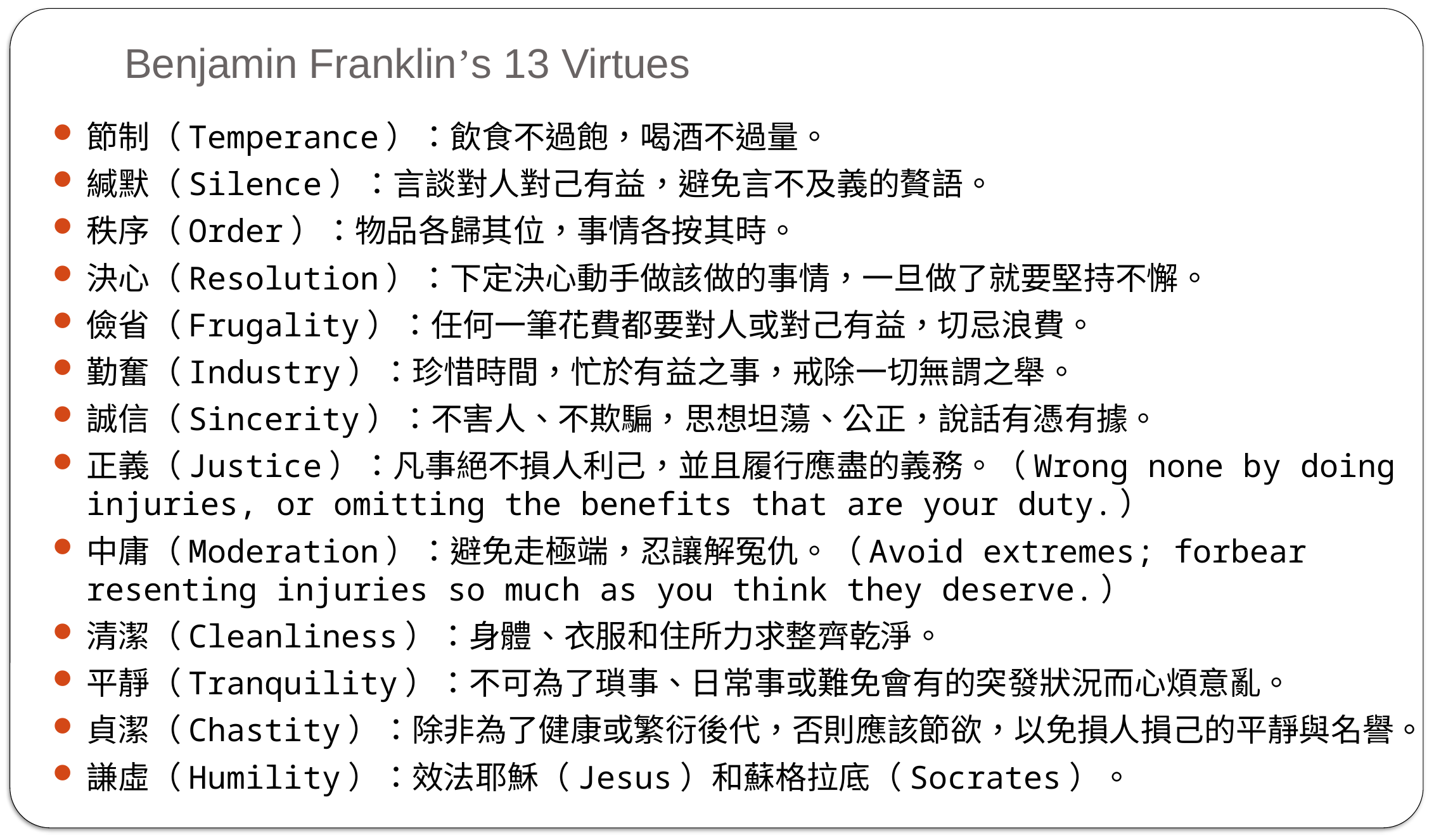

# Benjamin Franklin’s 13 Virtues
節制（Temperance）：飲食不過飽，喝酒不過量。
緘默（Silence）：言談對人對己有益，避免言不及義的贅語。
秩序（Order）：物品各歸其位，事情各按其時。
決心（Resolution）：下定決心動手做該做的事情，一旦做了就要堅持不懈。
儉省（Frugality）：任何一筆花費都要對人或對己有益，切忌浪費。
勤奮（Industry）：珍惜時間，忙於有益之事，戒除一切無謂之舉。
誠信（Sincerity）：不害人、不欺騙，思想坦蕩、公正，說話有憑有據。
正義（Justice）：凡事絕不損人利己，並且履行應盡的義務。（Wrong none by doing injuries, or omitting the benefits that are your duty.）
中庸（Moderation）：避免走極端，忍讓解冤仇。（Avoid extremes; forbear resenting injuries so much as you think they deserve.）
清潔（Cleanliness）：身體、衣服和住所力求整齊乾淨。
平靜（Tranquility）：不可為了瑣事、日常事或難免會有的突發狀況而心煩意亂。
貞潔（Chastity）：除非為了健康或繁衍後代，否則應該節欲，以免損人損己的平靜與名譽。
謙虛（Humility）：效法耶穌（Jesus）和蘇格拉底（Socrates）。